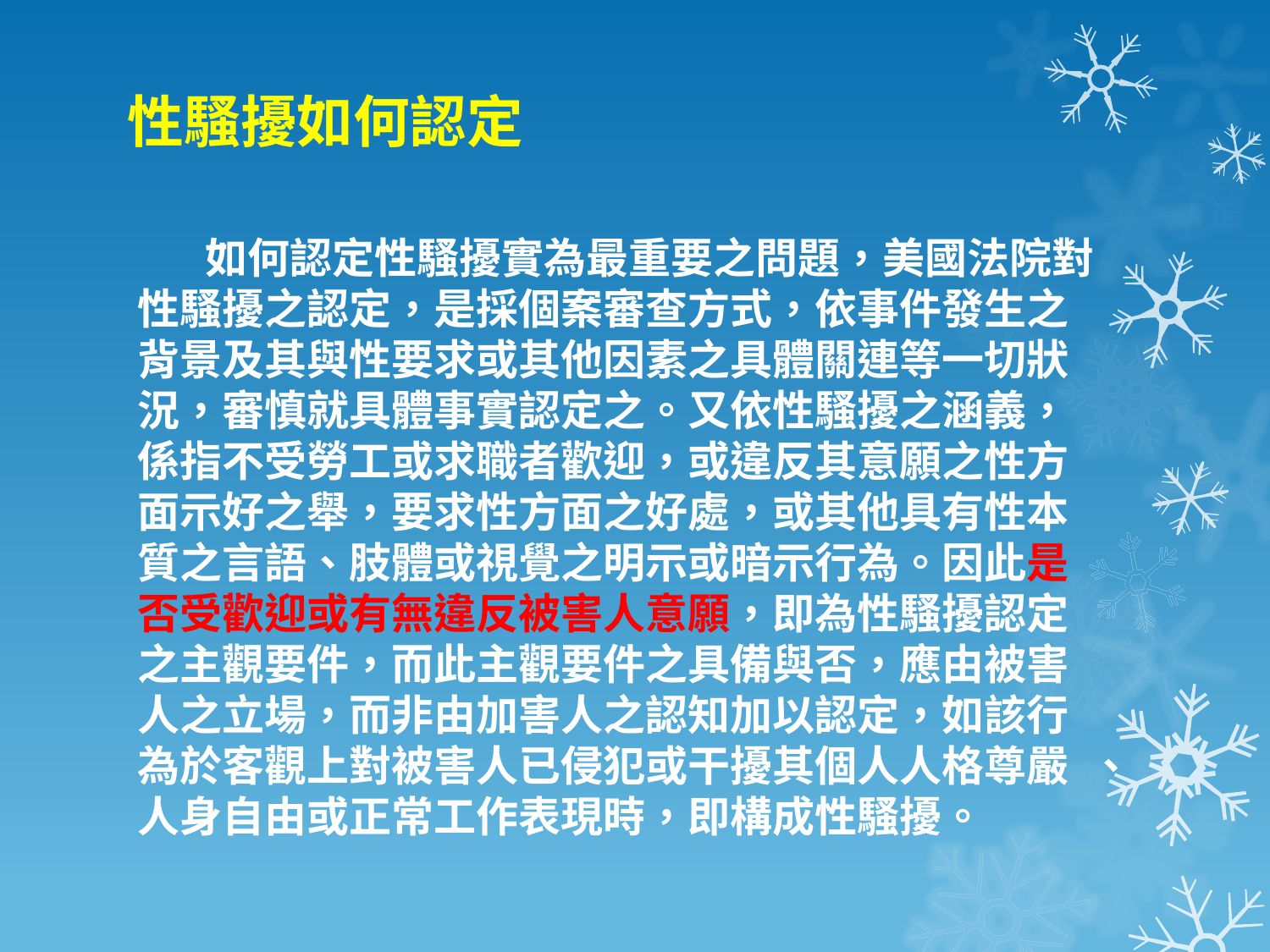

# 性騷擾如何認定
   如何認定性騷擾實為最重要之問題，美國法院對性騷擾之認定，是採個案審查方式，依事件發生之背景及其與性要求或其他因素之具體關連等一切狀況，審慎就具體事實認定之。又依性騷擾之涵義，係指不受勞工或求職者歡迎，或違反其意願之性方面示好之舉，要求性方面之好處，或其他具有性本質之言語、肢體或視覺之明示或暗示行為。因此是否受歡迎或有無違反被害人意願，即為性騷擾認定之主觀要件，而此主觀要件之具備與否，應由被害人之立場，而非由加害人之認知加以認定，如該行為於客觀上對被害人已侵犯或干擾其個人人格尊嚴 、人身自由或正常工作表現時，即構成性騷擾。